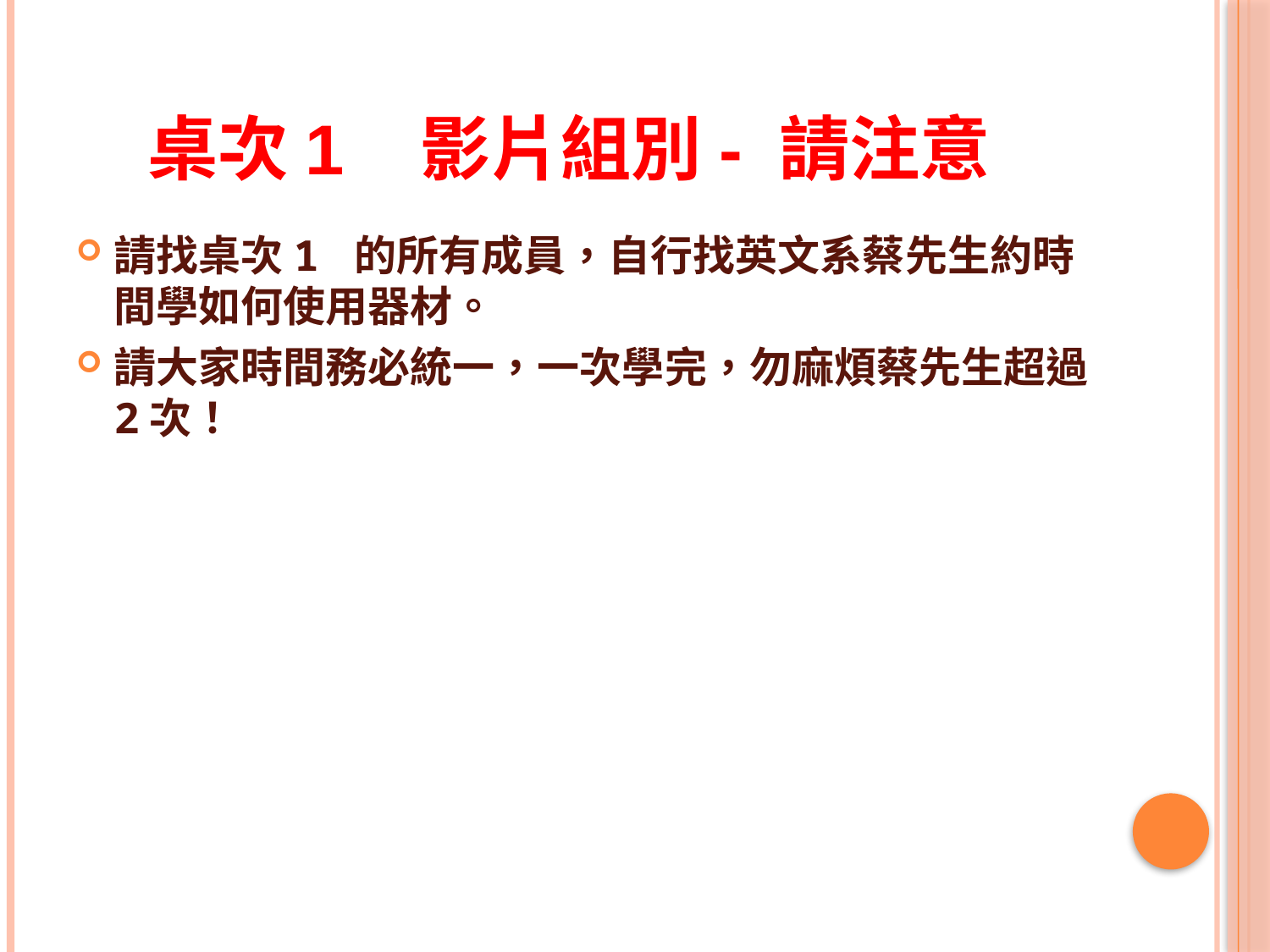

# 桌次1   影片組別- 請注意
請找桌次1 的所有成員，自行找英文系蔡先生約時間學如何使用器材。
請大家時間務必統一，一次學完，勿麻煩蔡先生超過2次！